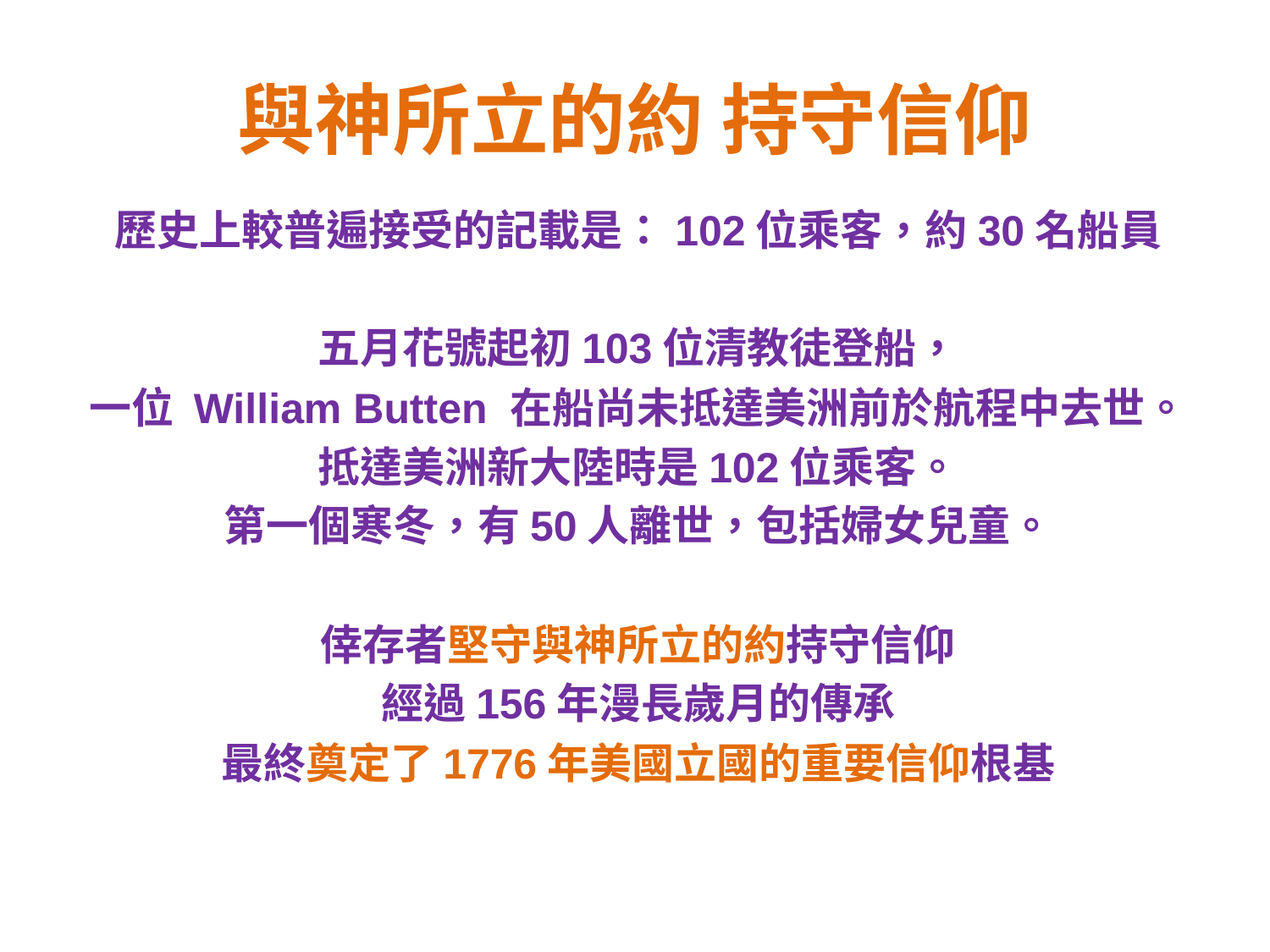

# 與神所立的約 持守信仰
歷史上較普遍接受的記載是：102位乘客，約30名船員

五月花號起初103位清教徒登船，
一位 William Butten 在船尚未抵達美洲前於航程中去世。
抵達美洲新大陸時是102位乘客。
第一個寒冬，有50人離世，包括婦女兒童。

倖存者堅守與神所立的約持守信仰
經過156年漫長歲月的傳承
最終奠定了1776年美國立國的重要信仰根基